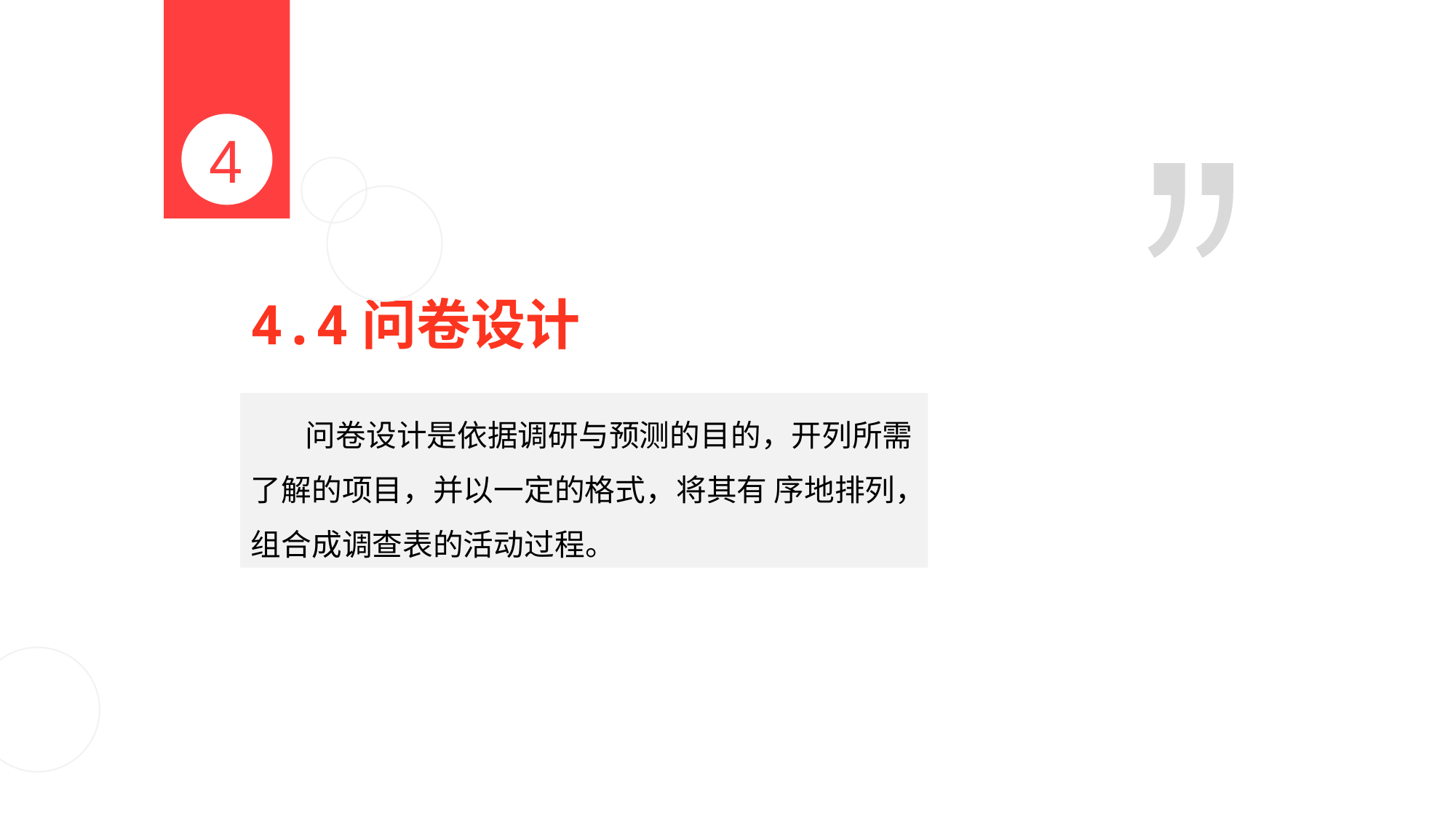

4

4.4问卷设计
问卷设计是依据调研与预测的目的，开列所需了解的项目，并以一定的格式，将其有 序地排列，组合成调查表的活动过程。